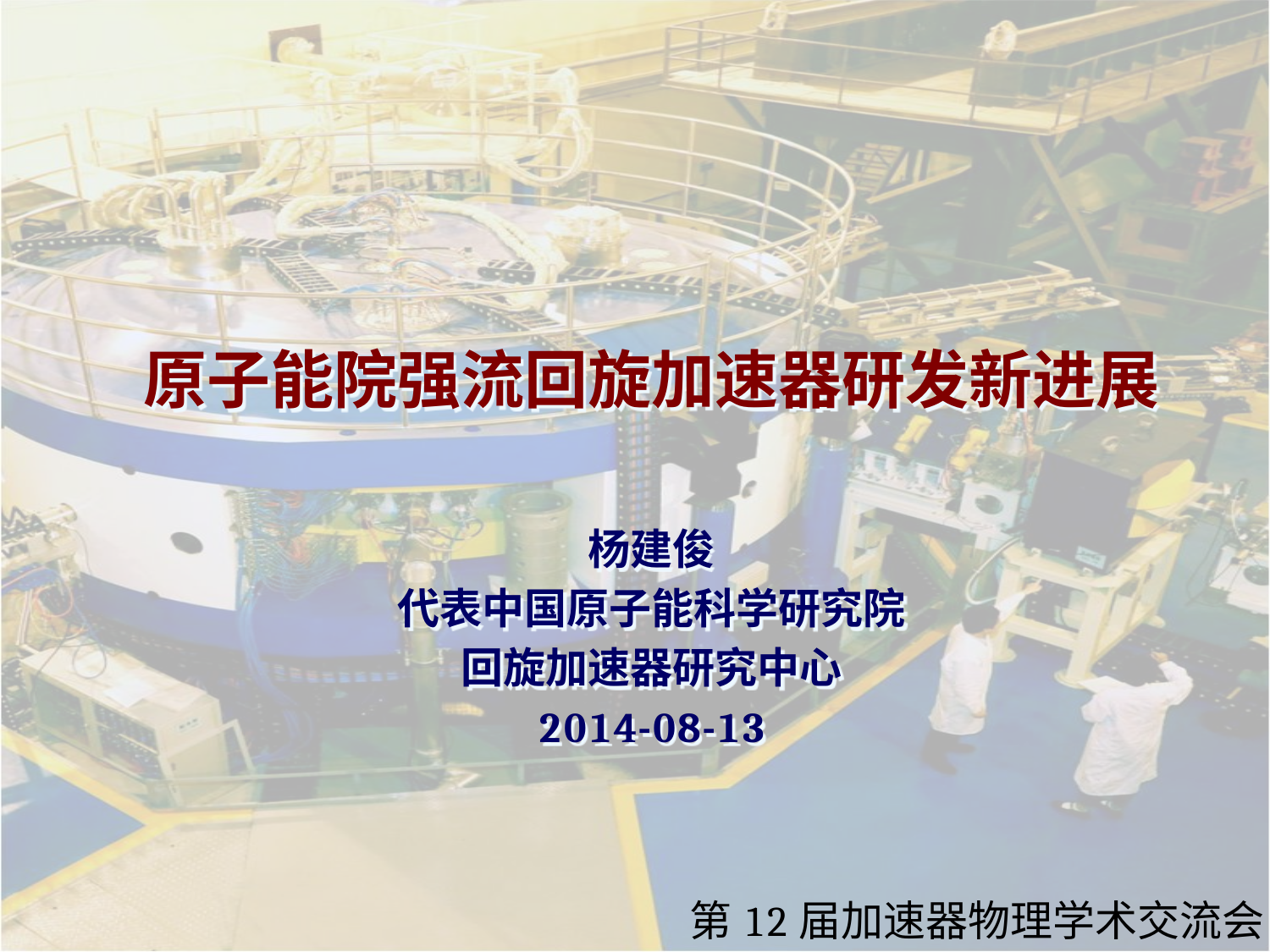

原子能院强流回旋加速器研发新进展

杨建俊
代表中国原子能科学研究院
回旋加速器研究中心
2014-08-13
第12届加速器物理学术交流会